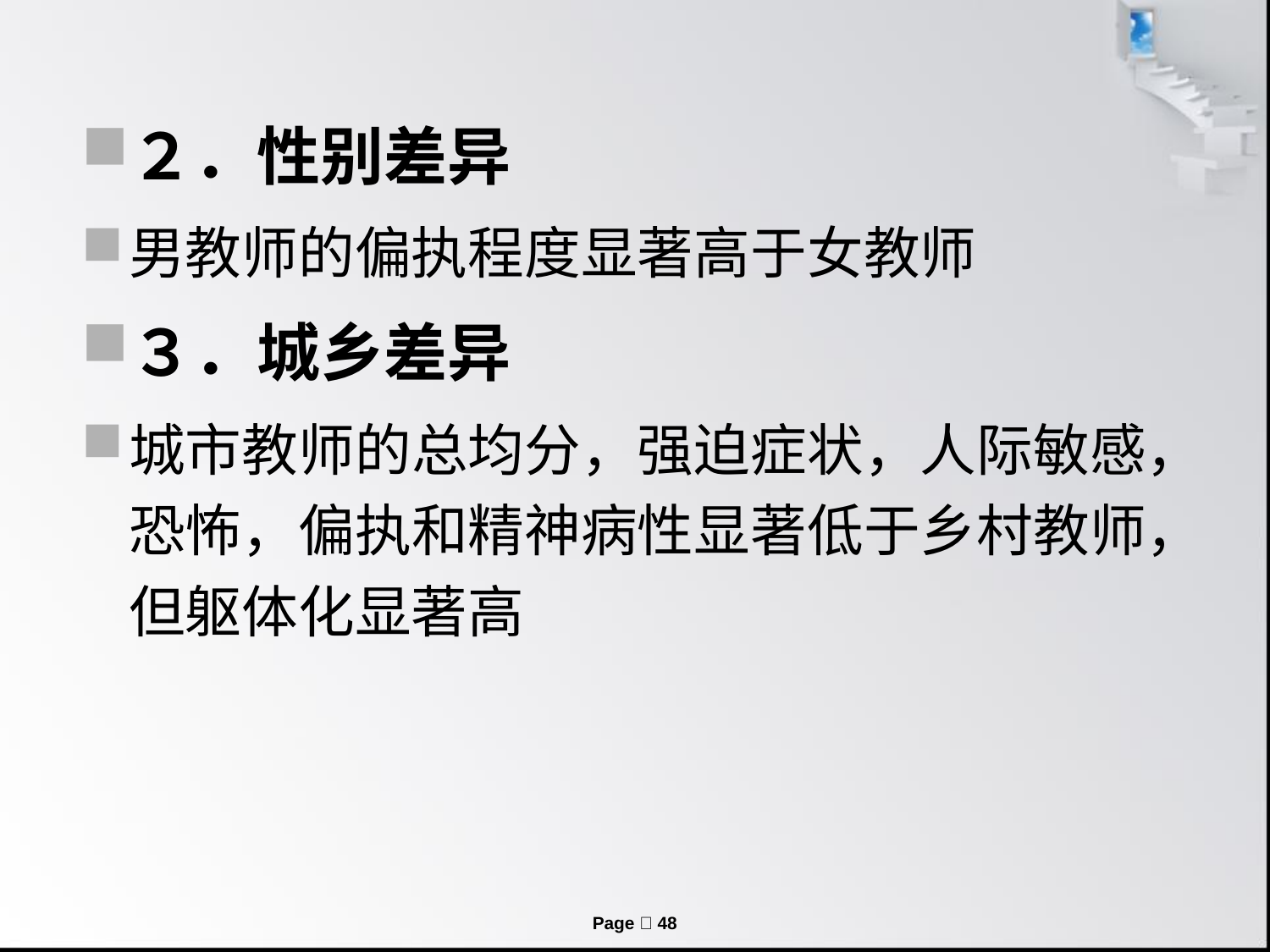

２．性别差异
男教师的偏执程度显著高于女教师
３．城乡差异
城市教师的总均分，强迫症状，人际敏感，恐怖，偏执和精神病性显著低于乡村教师，但躯体化显著高